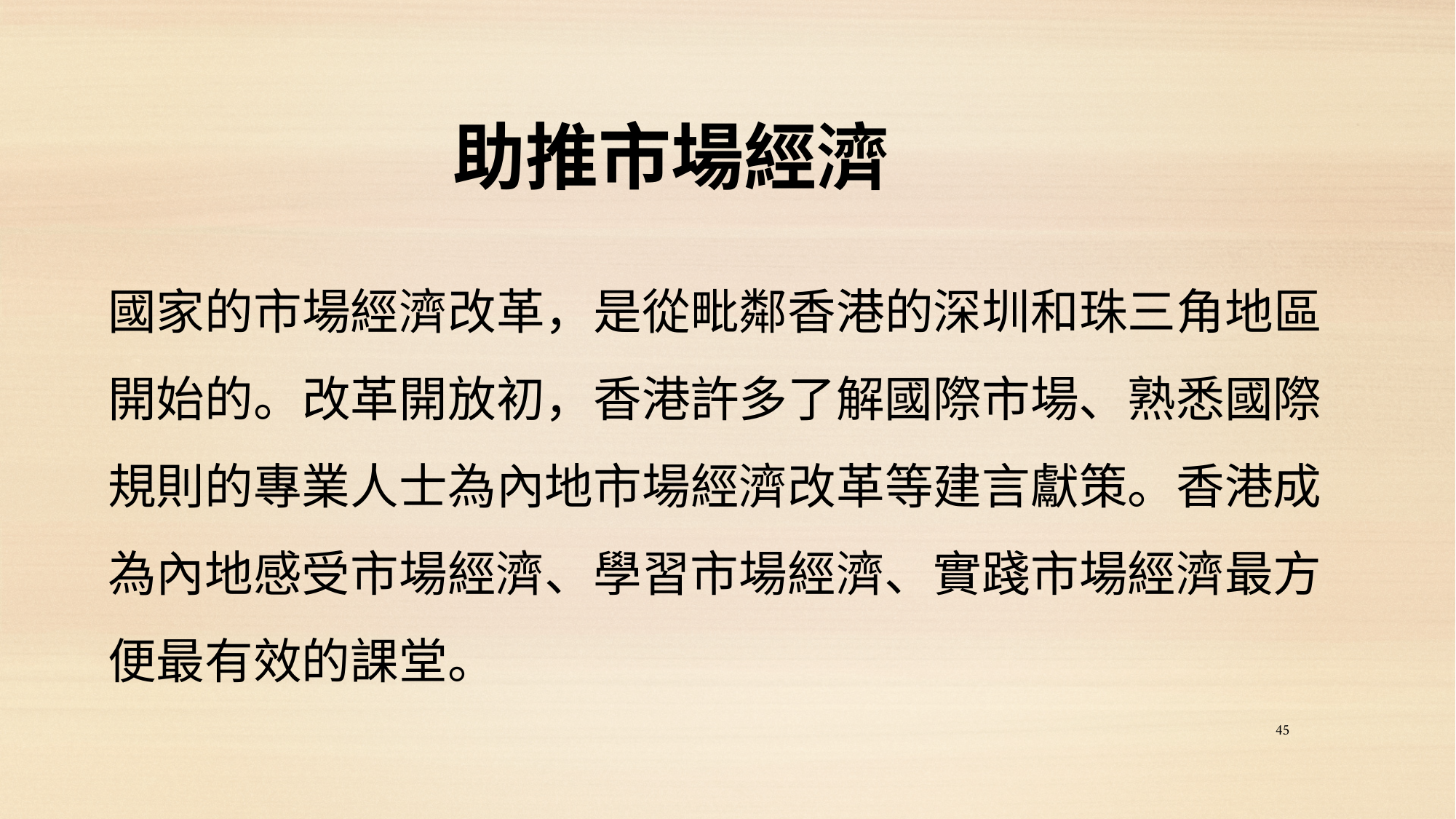

45
助推市場經濟
國家的市場經濟改革，是從毗鄰香港的深圳和珠三角地區開始的。改革開放初，香港許多了解國際市場、熟悉國際規則的專業人士為內地市場經濟改革等建言獻策。香港成為內地感受市場經濟、學習市場經濟、實踐市場經濟最方便最有效的課堂。